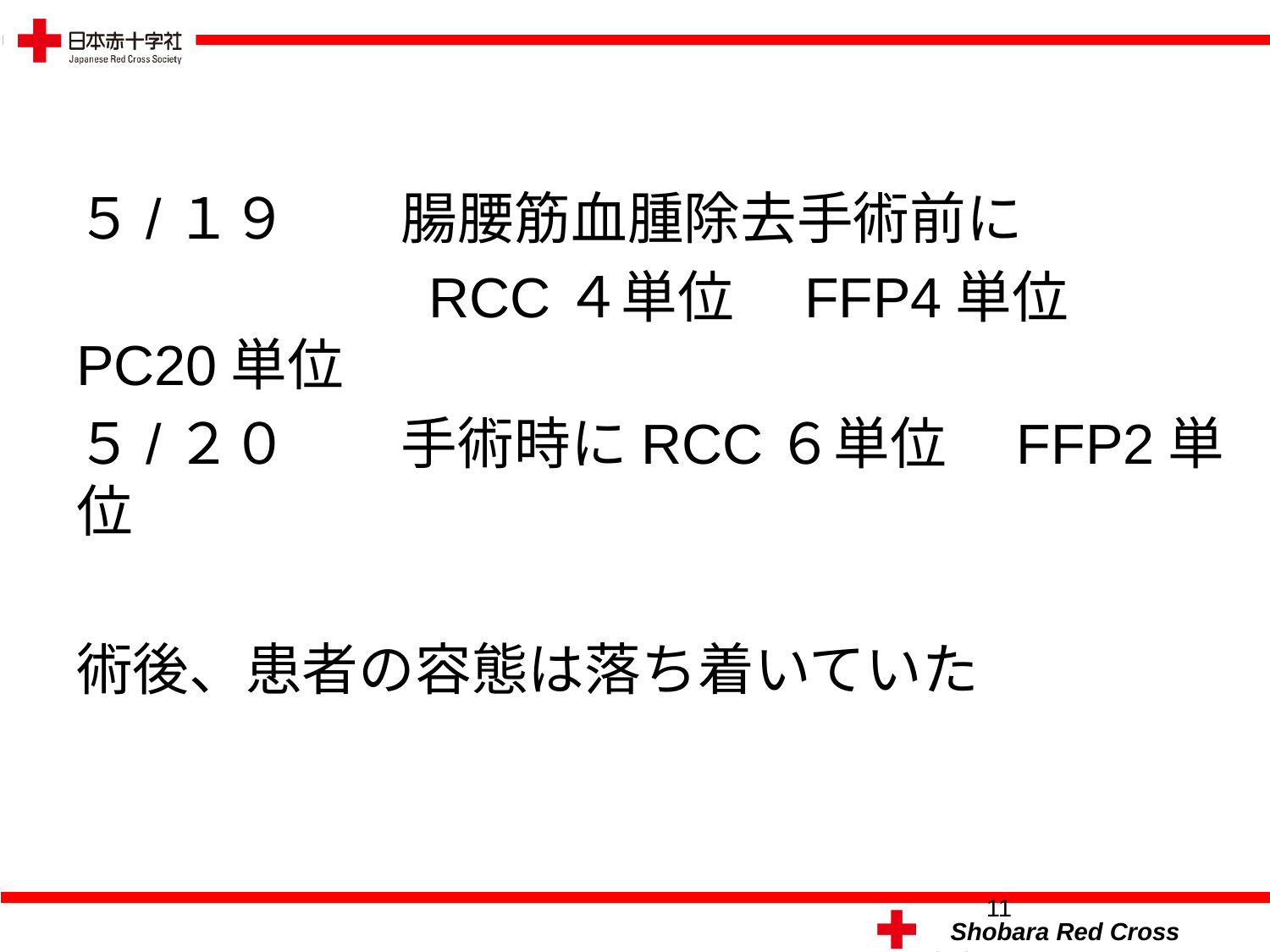

５/１９　　腸腰筋血腫除去手術前に
　　　　　　RCC４単位　FFP4単位　PC20単位
５/２０　　手術時にRCC６単位　FFP2単位

術後、患者の容態は落ち着いていた

11